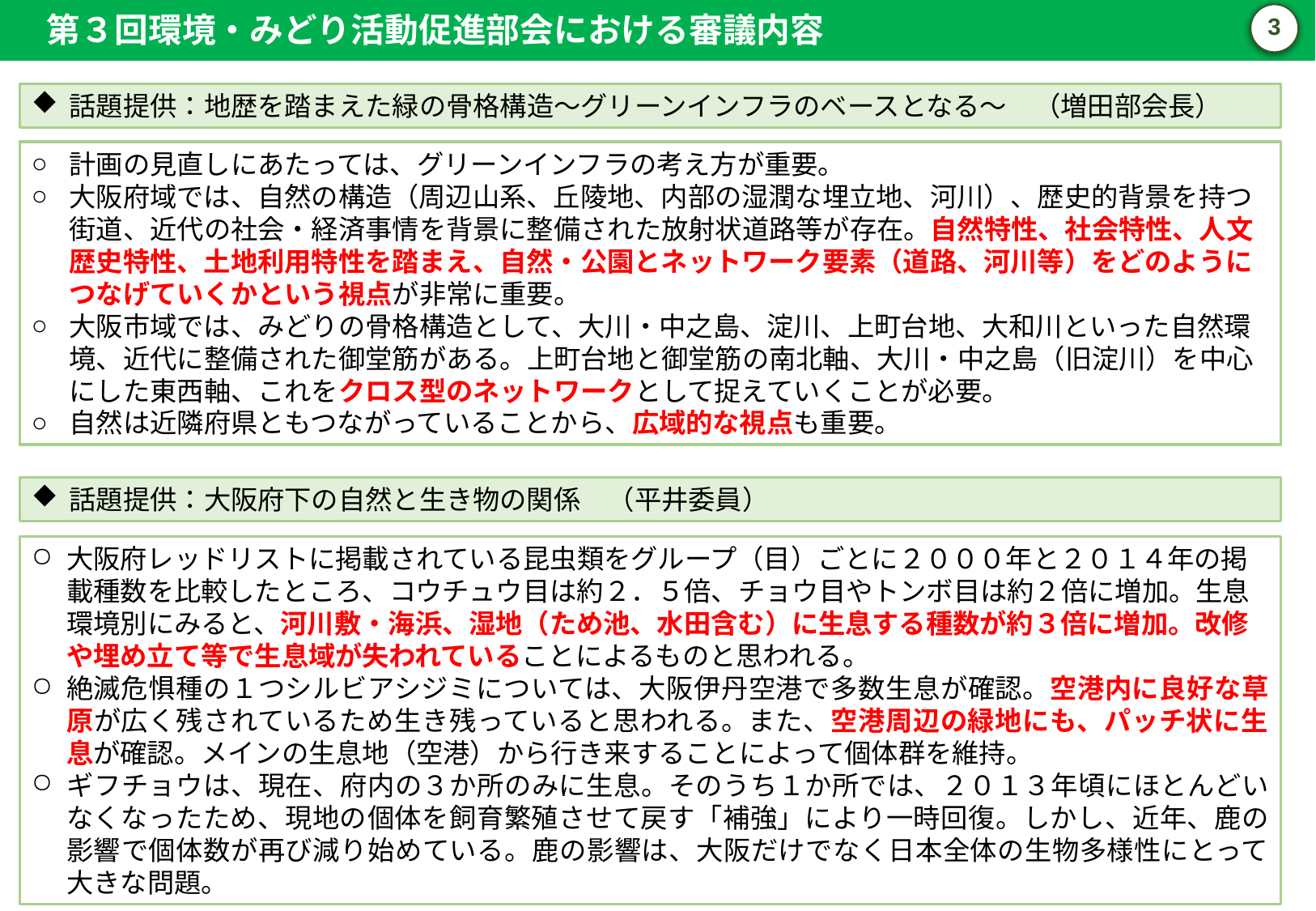

第３回環境・みどり活動促進部会における審議内容
3
話題提供：地歴を踏まえた緑の骨格構造～グリーンインフラのベースとなる～　（増田部会長）
計画の見直しにあたっては、グリーンインフラの考え方が重要。
大阪府域では、自然の構造（周辺山系、丘陵地、内部の湿潤な埋立地、河川）、歴史的背景を持つ街道、近代の社会・経済事情を背景に整備された放射状道路等が存在。自然特性、社会特性、人文歴史特性、土地利用特性を踏まえ、自然・公園とネットワーク要素（道路、河川等）をどのようにつなげていくかという視点が非常に重要。
大阪市域では、みどりの骨格構造として、大川・中之島、淀川、上町台地、大和川といった自然環境、近代に整備された御堂筋がある。上町台地と御堂筋の南北軸、大川・中之島（旧淀川）を中心にした東西軸、これをクロス型のネットワークとして捉えていくことが必要。
自然は近隣府県ともつながっていることから、広域的な視点も重要。
話題提供：大阪府下の自然と生き物の関係　（平井委員）
大阪府レッドリストに掲載されている昆虫類をグループ（目）ごとに２０００年と２０１４年の掲載種数を比較したところ、コウチュウ目は約２．５倍、チョウ目やトンボ目は約２倍に増加。生息環境別にみると、河川敷・海浜、湿地（ため池、水田含む）に生息する種数が約３倍に増加。改修や埋め立て等で生息域が失われていることによるものと思われる。
絶滅危惧種の１つシルビアシジミについては、大阪伊丹空港で多数生息が確認。空港内に良好な草原が広く残されているため生き残っていると思われる。また、空港周辺の緑地にも、パッチ状に生息が確認。メインの生息地（空港）から行き来することによって個体群を維持。
ギフチョウは、現在、府内の３か所のみに生息。そのうち１か所では、２０１３年頃にほとんどいなくなったため、現地の個体を飼育繁殖させて戻す「補強」により一時回復。しかし、近年、鹿の影響で個体数が再び減り始めている。鹿の影響は、大阪だけでなく日本全体の生物多様性にとって大きな問題。